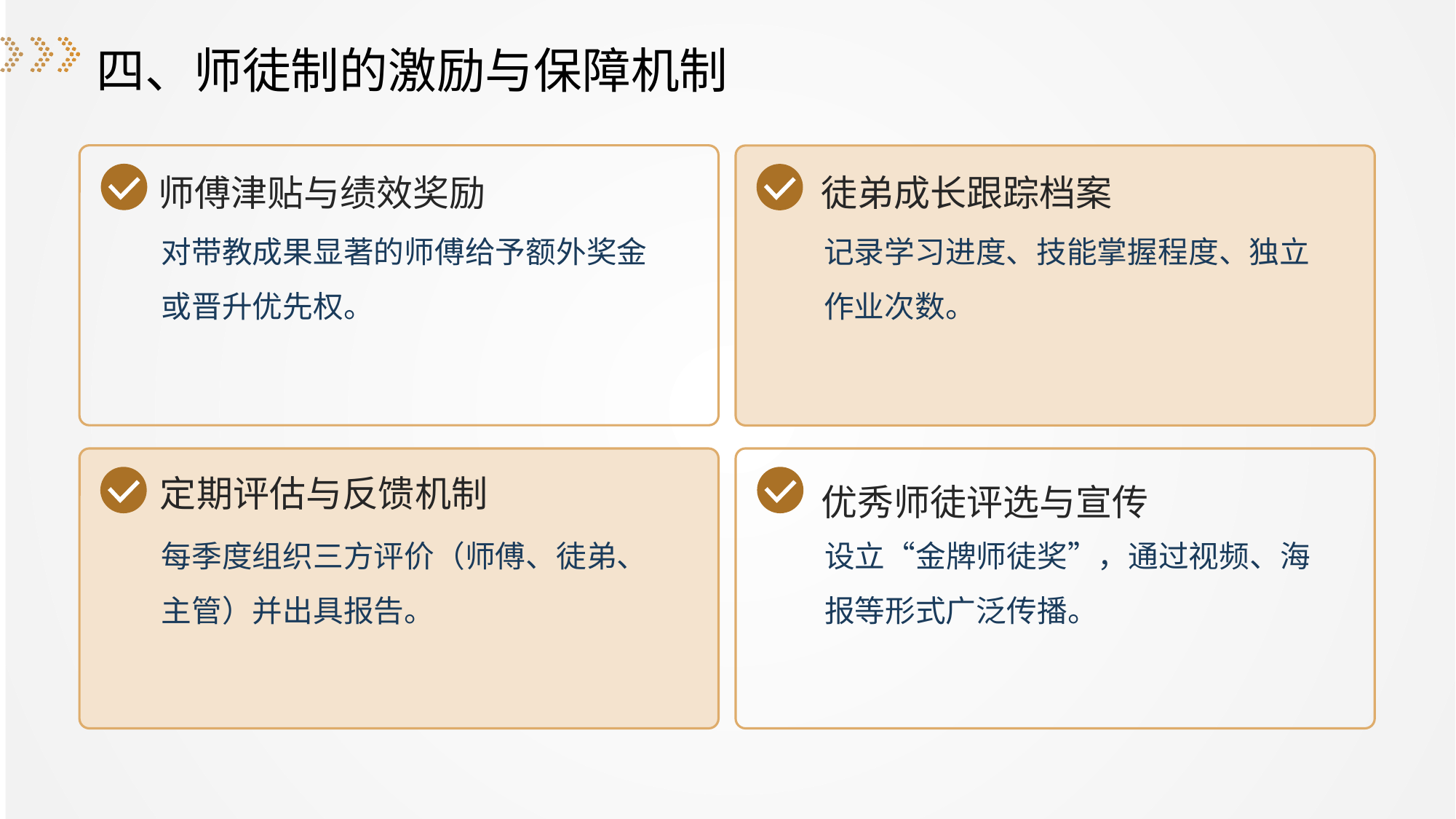

四、师徒制的激励与保障机制

徒弟成长跟踪档案
师傅津贴与绩效奖励

对带教成果显著的师傅给予额外奖金或晋升优先权。
记录学习进度、技能掌握程度、独立作业次数。

定期评估与反馈机制

优秀师徒评选与宣传

每季度组织三方评价（师傅、徒弟、主管）并出具报告。
设立“金牌师徒奖”，通过视频、海报等形式广泛传播。